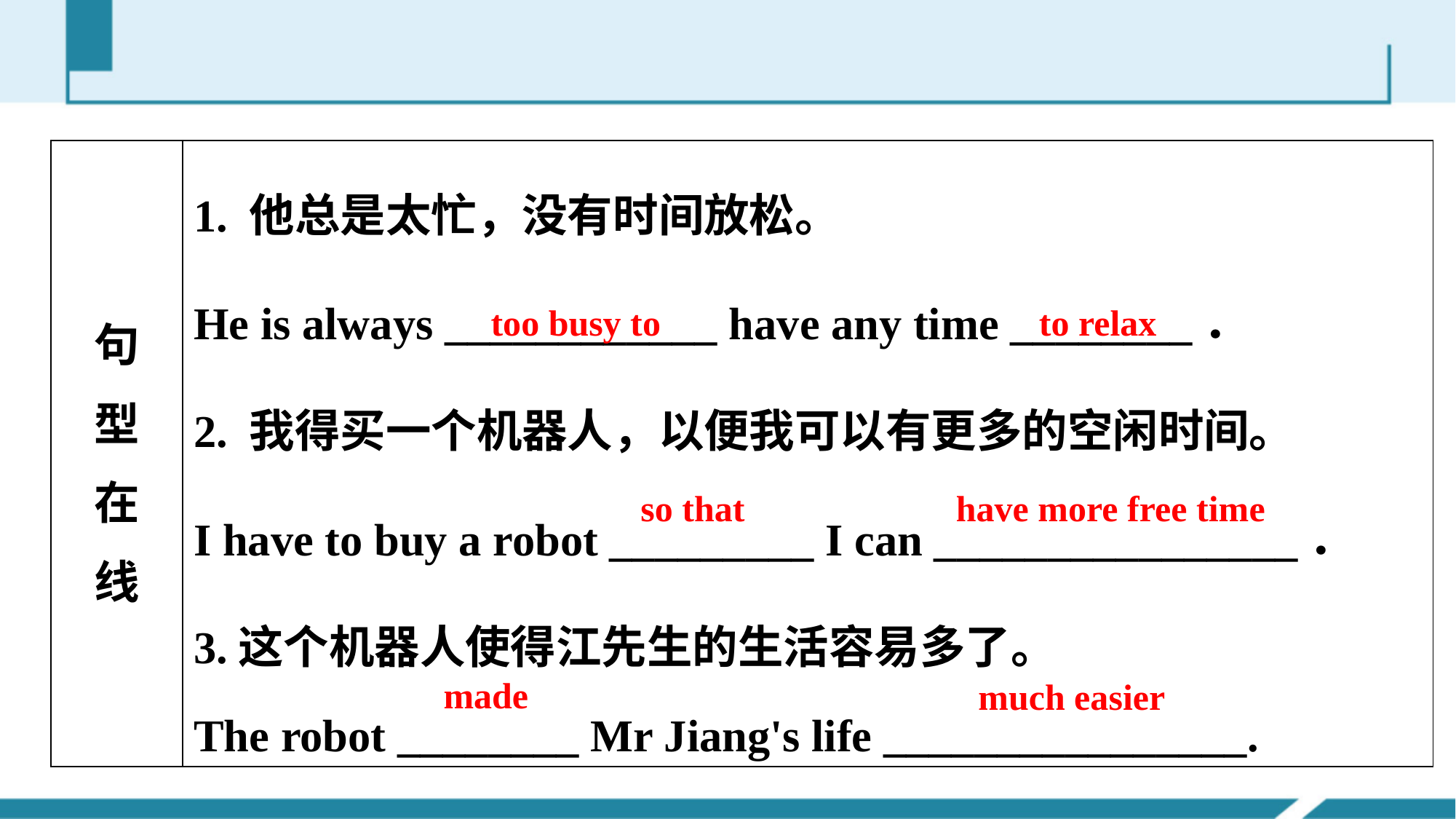

| 句 型 在 线 | 1. 他总是太忙，没有时间放松。 He is always \_\_\_\_\_\_\_\_\_\_\_\_ have any time \_\_\_\_\_\_\_\_． 2. 我得买一个机器人，以便我可以有更多的空闲时间。 I have to buy a robot \_\_\_\_\_\_\_\_\_ I can \_\_\_\_\_\_\_\_\_\_\_\_\_\_\_\_． 3.这个机器人使得江先生的生活容易多了。 The robot \_\_\_\_\_\_\_\_ Mr Jiang's life \_\_\_\_\_\_\_\_\_\_\_\_\_\_\_\_. |
| --- | --- |
too busy to
to relax

so that
have more free time
made
much easier